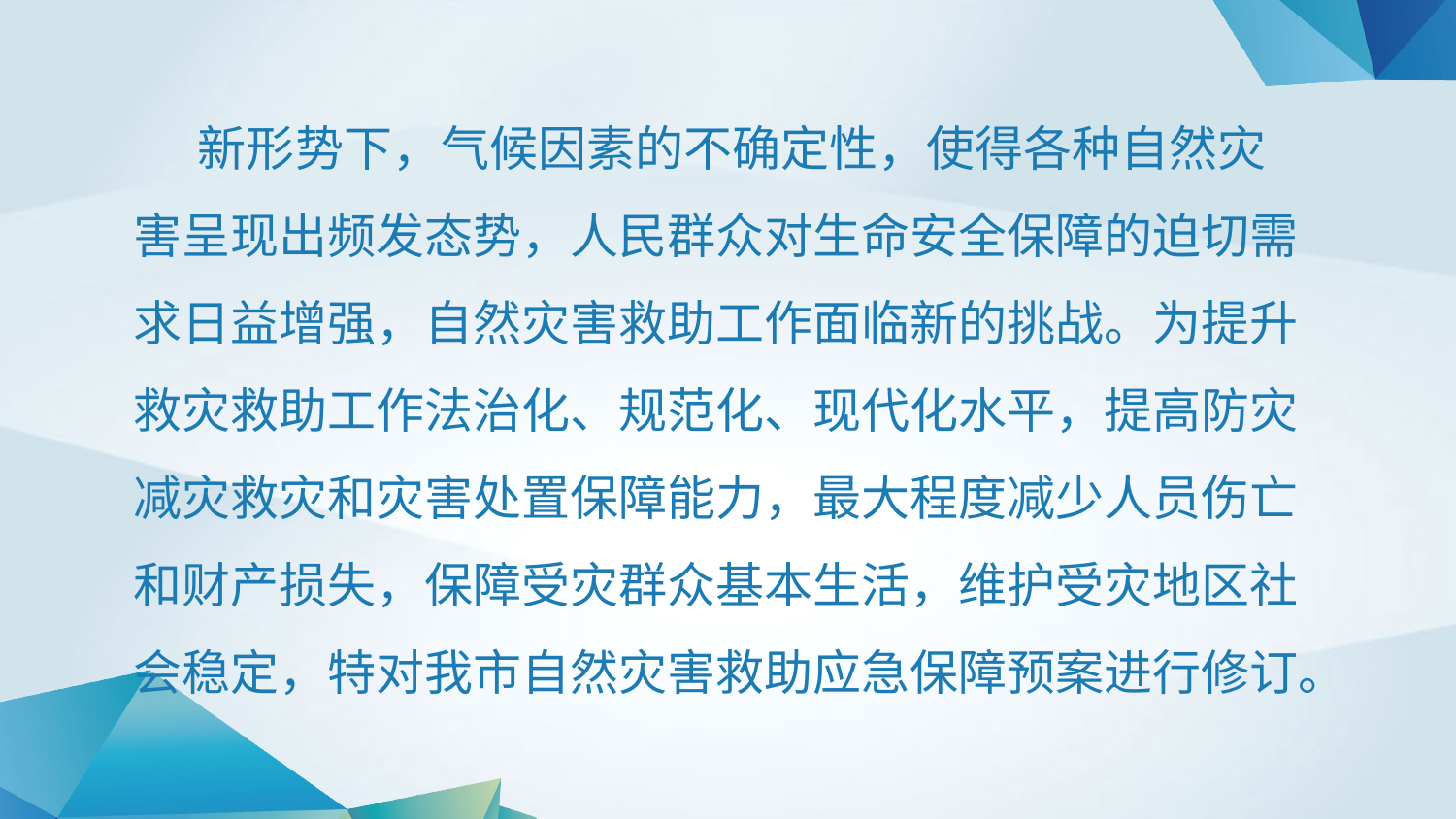

新形势下，气候因素的不确定性，使得各种自然灾害呈现出频发态势，人民群众对生命安全保障的迫切需求日益增强，自然灾害救助工作面临新的挑战。为提升救灾救助工作法治化、规范化、现代化水平，提高防灾减灾救灾和灾害处置保障能力，最大程度减少人员伤亡和财产损失，保障受灾群众基本生活，维护受灾地区社会稳定，特对我市自然灾害救助应急保障预案进行修订。